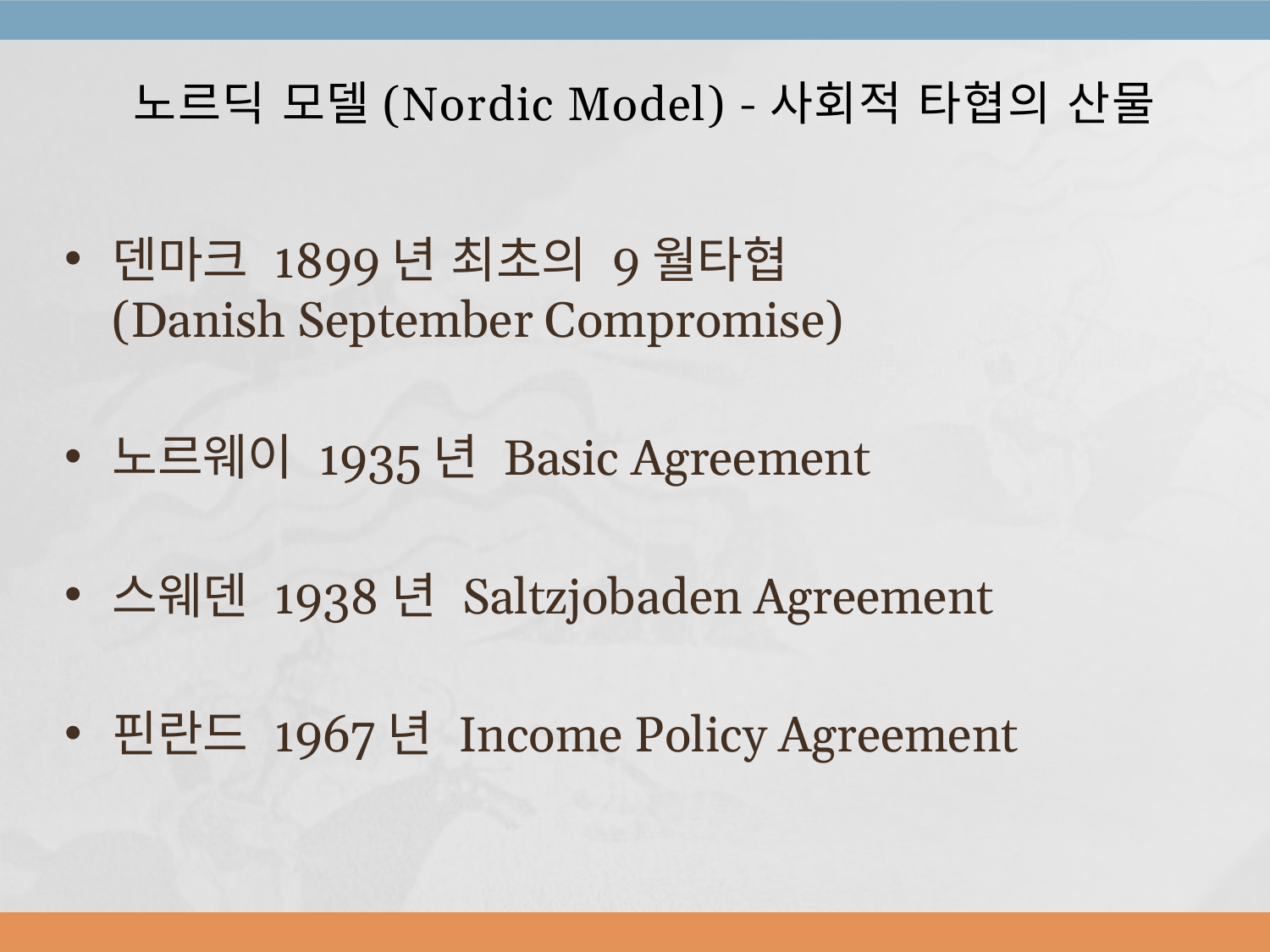

노르딕 모델(Nordic Model) -사회적 타협의 산물
덴마크 1899년 최초의 9월타협
(Danish September Compromise)

노르웨이 1935년 Basic Agreement

스웨덴 1938년 Saltzjobaden Agreement

핀란드 1967년 Income Policy Agreement